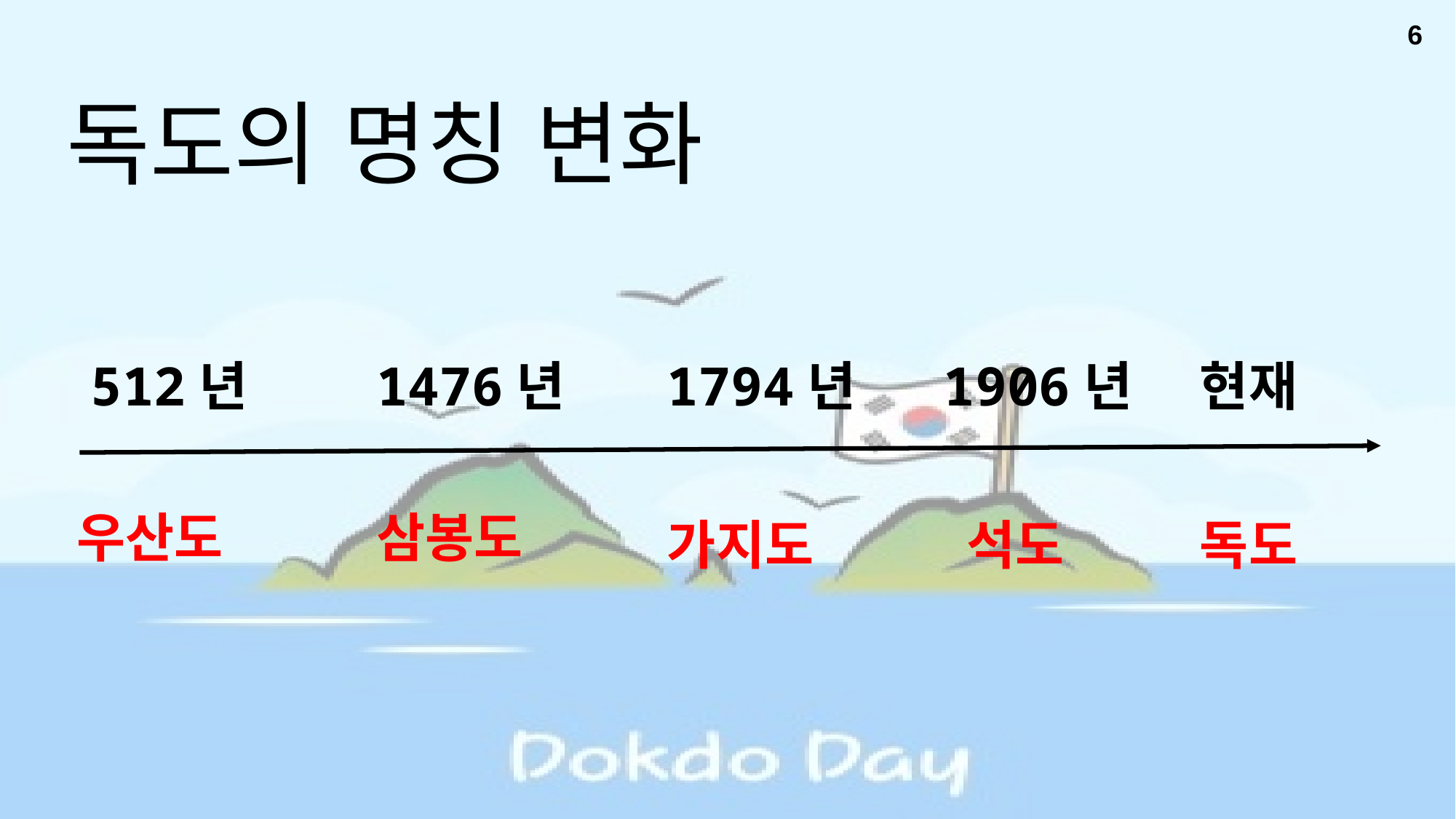

6
독도의 명칭 변화
512년
1476년
1794년
1906년
현재
우산도
삼봉도
가지도
석도
독도